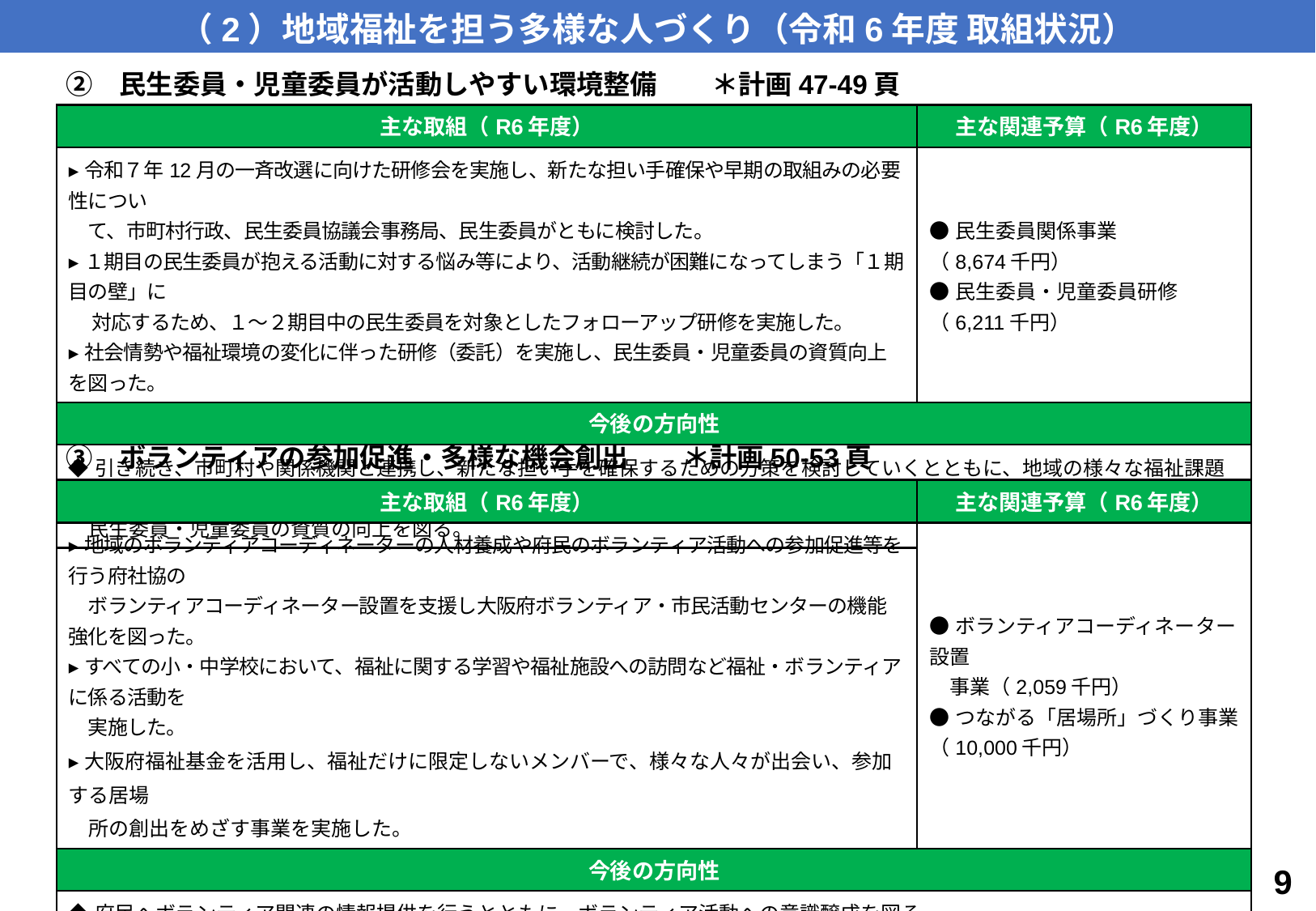

（2）地域福祉を担う多様な人づくり（令和6年度 取組状況）
　②　民生委員・児童委員が活動しやすい環境整備　　＊計画47-49頁
| 主な取組（R6年度） | 主な関連予算（R6年度） |
| --- | --- |
| ▸令和７年12月の一斉改選に向けた研修会を実施し、新たな担い手確保や早期の取組みの必要性につい 　て、市町村行政、民生委員協議会事務局、民生委員がともに検討した。 ▸１期目の民生委員が抱える活動に対する悩み等により、活動継続が困難になってしまう「１期目の壁」に 　 対応するため、１～２期目中の民生委員を対象としたフォローアップ研修を実施した。 ▸社会情勢や福祉環境の変化に伴った研修（委託）を実施し、民生委員・児童委員の資質向上を図った。 | ●民生委員関係事業 （8,674千円） ●民生委員・児童委員研修 （6,211千円） |
| 今後の方向性 |  |
| ◆引き続き、市町村や関係機関と連携し、新たな担い手を確保するための方策を検討していくとともに、地域の様々な福祉課題に対応できるように、 　民生委員・児童委員の資質の向上を図る。 |  |
　③　ボランティアの参加促進・多様な機会創出　　＊計画50-53頁
| 主な取組（R6年度） | 主な関連予算（R6年度） |
| --- | --- |
| ▸地域のボランティアコーディネーターの人材養成や府民のボランティア活動への参加促進等を行う府社協の 　ボランティアコーディネーター設置を支援し大阪府ボランティア・市民活動センターの機能強化を図った。 ▸すべての小・中学校において、福祉に関する学習や福祉施設への訪問など福祉・ボランティアに係る活動を 　実施した。 ▸大阪府福祉基金を活用し、福祉だけに限定しないメンバーで、様々な人々が出会い、参加する居場 　所の創出をめざす事業を実施した。 | ●ボランティアコーディネーター設置 　事業（2,059千円） ●つながる「居場所」づくり事業（10,000千円） |
| 今後の方向性 |  |
| ◆府民へボランティア関連の情報提供を行うとともに、ボランティア活動への意識醸成を図る。 ◆引き続き、地域の協力を得ながら福祉・ボランティア教育を進めていく。 ◆地域づくりにつながる居場所づくりについて、会議等を通じて、先進事例や最新情報の提供を行う。 |  |
9